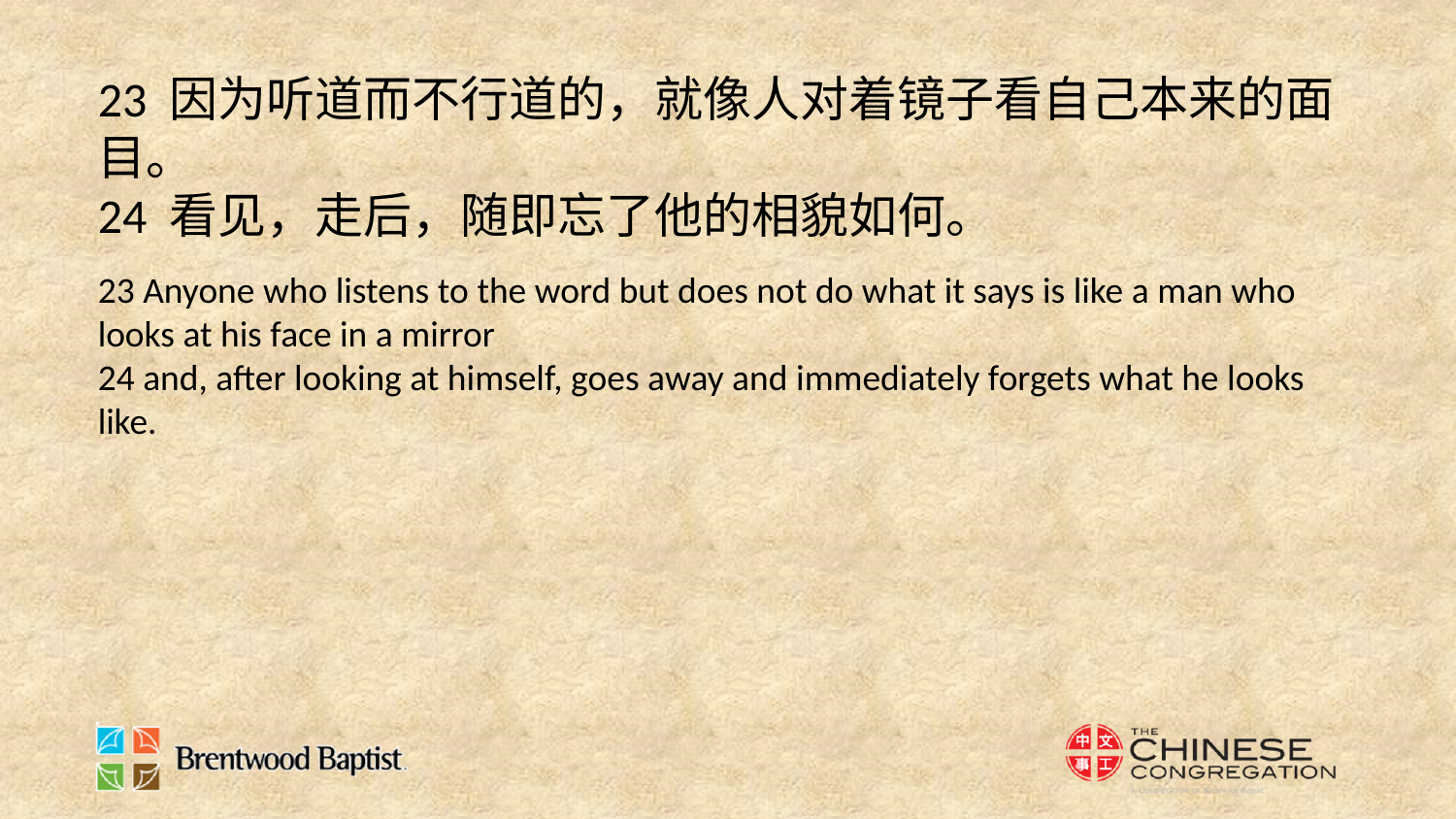

23 因为听道而不行道的，就像人对着镜子看自己本来的面目。
24 看见，走后，随即忘了他的相貌如何。

23 Anyone who listens to the word but does not do what it says is like a man who looks at his face in a mirror
24 and, after looking at himself, goes away and immediately forgets what he looks like.